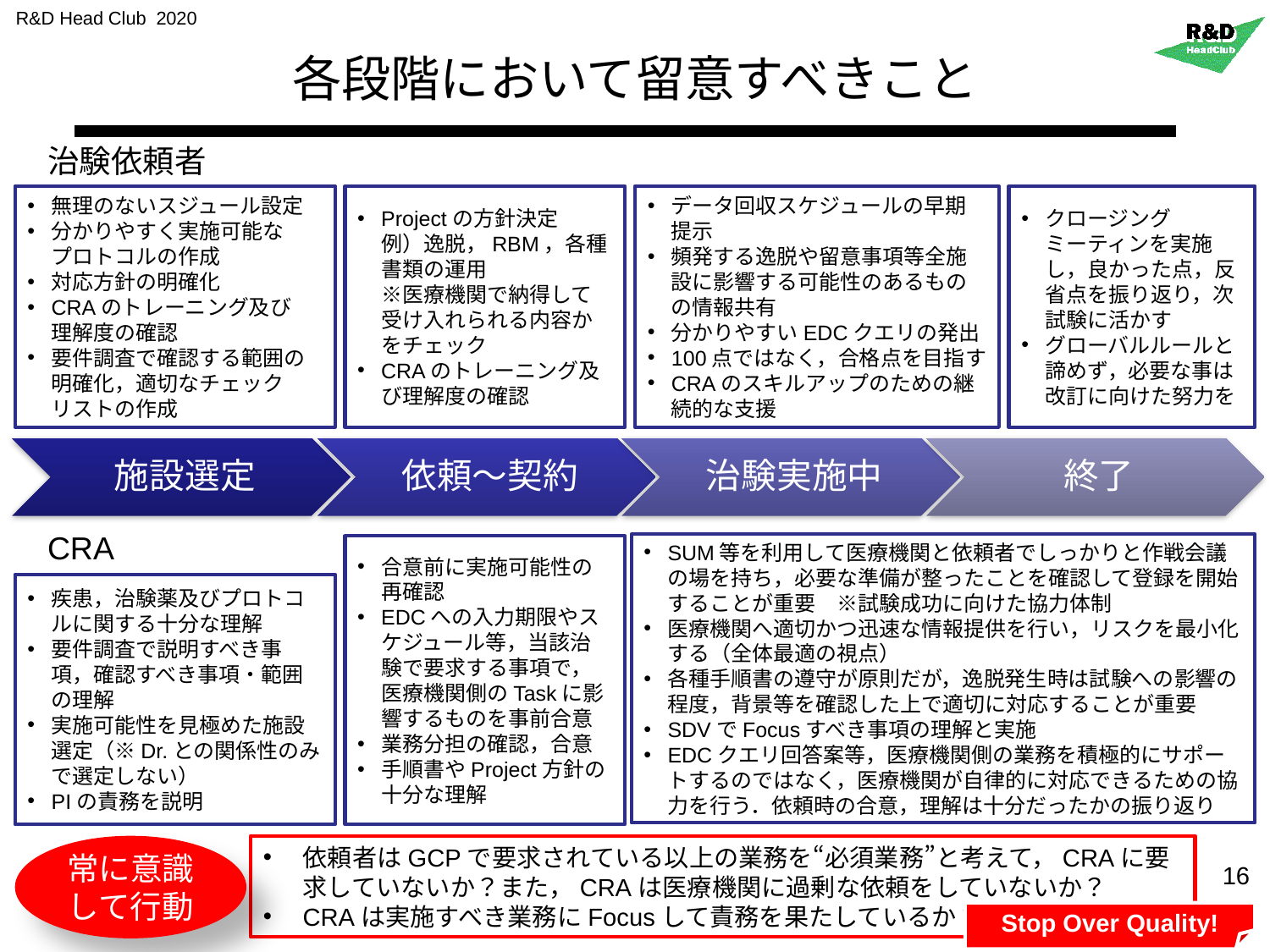

R&D Head Club  2020
# 各段階において留意すべきこと
治験依頼者
無理のないスジュール設定
分かりやすく実施可能な
プロトコルの作成
対応方針の明確化
CRAのトレーニング及び
理解度の確認
要件調査で確認する範囲の明確化，適切なチェック
リストの作成
Projectの方針決定
例）逸脱，RBM，各種書類の運用
※医療機関で納得して受け入れられる内容かをチェック
CRAのトレーニング及び理解度の確認
データ回収スケジュールの早期提示
頻発する逸脱や留意事項等全施設に影響する可能性のあるものの情報共有
分かりやすいEDCクエリの発出
100点ではなく，合格点を目指す
CRAのスキルアップのための継続的な支援
クロージング
ミーティンを実施し，良かった点，反省点を振り返り，次試験に活かす
グローバルルールと諦めず，必要な事は改訂に向けた努力を
施設選定
依頼～契約
治験実施中
終了
CRA
SUM等を利用して医療機関と依頼者でしっかりと作戦会議の場を持ち，必要な準備が整ったことを確認して登録を開始することが重要　※試験成功に向けた協力体制
医療機関へ適切かつ迅速な情報提供を行い，リスクを最小化する（全体最適の視点）
各種手順書の遵守が原則だが，逸脱発生時は試験への影響の程度，背景等を確認した上で適切に対応することが重要
SDVでFocusすべき事項の理解と実施
EDCクエリ回答案等，医療機関側の業務を積極的にサポートするのではなく，医療機関が自律的に対応できるための協力を行う．依頼時の合意，理解は十分だったかの振り返り
合意前に実施可能性の再確認
EDCへの入力期限やスケジュール等，当該治験で要求する事項で，医療機関側のTaskに影響するものを事前合意
業務分担の確認，合意
手順書やProject方針の十分な理解
疾患，治験薬及びプロトコルに関する十分な理解
要件調査で説明すべき事項，確認すべき事項・範囲の理解
実施可能性を見極めた施設選定（※Dr.との関係性のみで選定しない）
PIの責務を説明
常に意識
して行動
依頼者はGCPで要求されている以上の業務を“必須業務”と考えて，CRAに要求していないか？また，CRAは医療機関に過剰な依頼をしていないか？
CRAは実施すべき業務にFocusして責務を果たしているか？
16
Stop Over Quality!